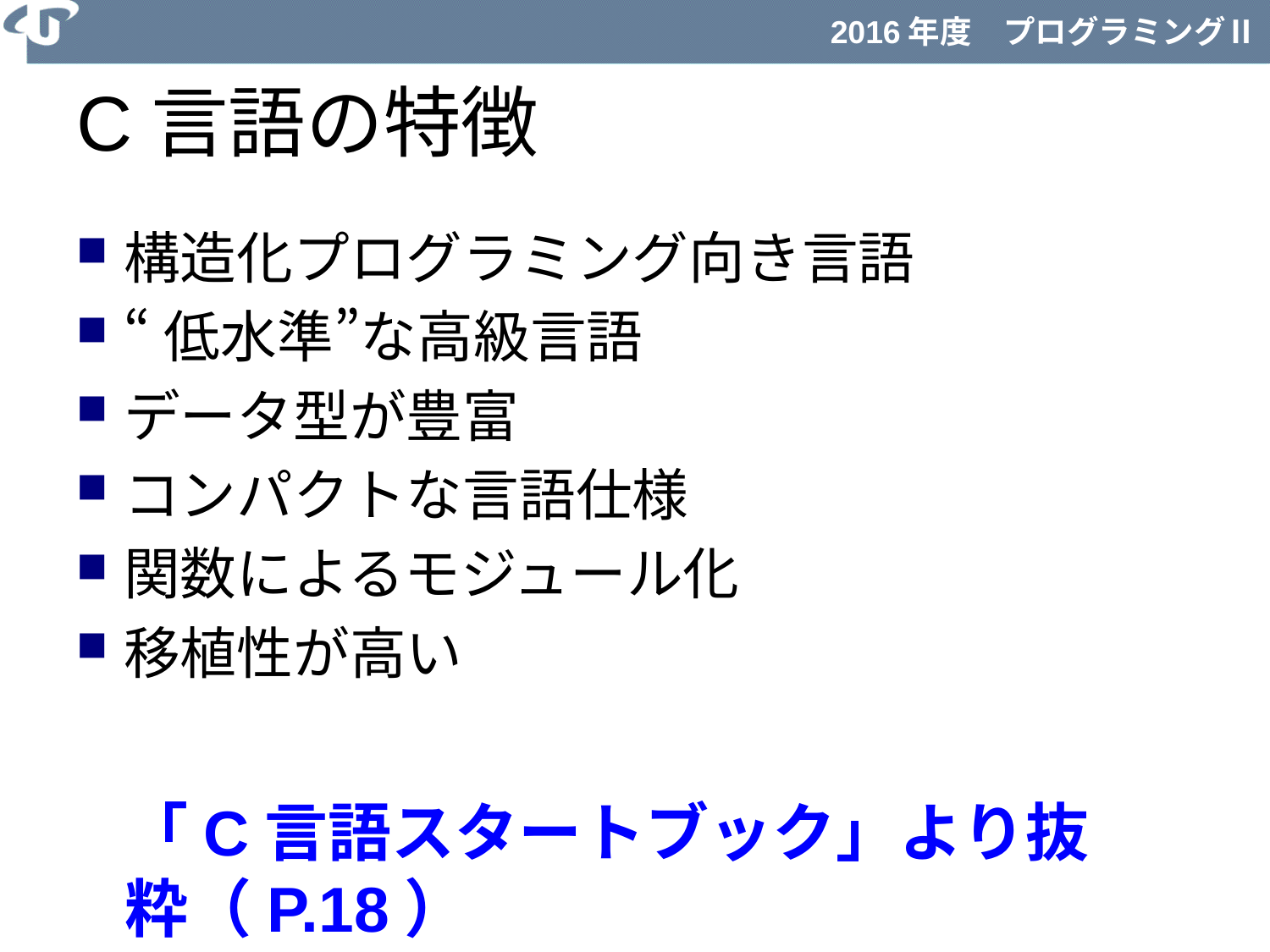

C言語の特徴
構造化プログラミング向き言語
“低水準”な高級言語
データ型が豊富
コンパクトな言語仕様
関数によるモジュール化
移植性が高い
「C言語スタートブック」より抜粋（P.18）